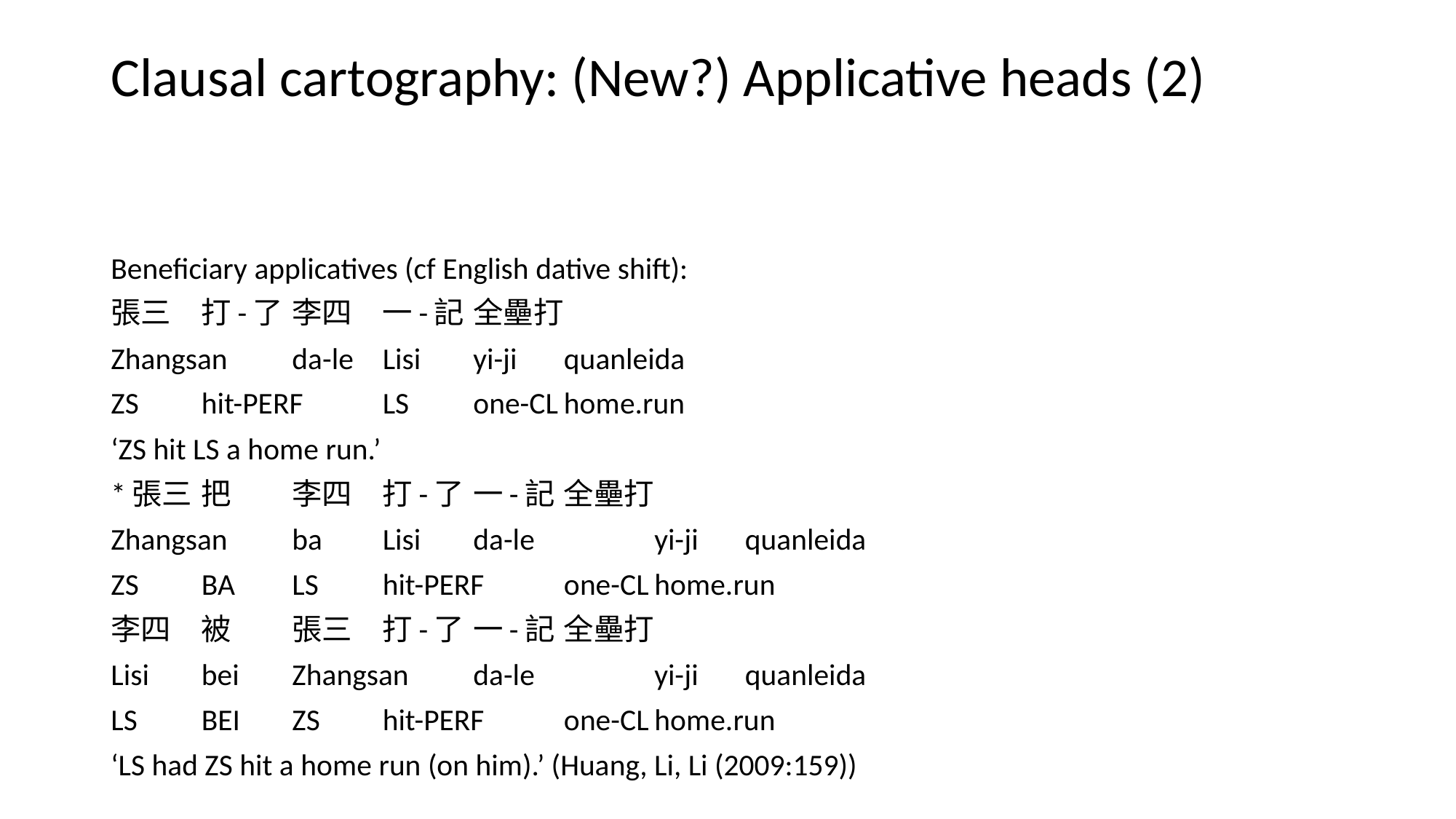

# Clausal cartography: (New?) Applicative heads (2)
Beneficiary applicatives (cf English dative shift):
張三		打-了		李四	一-記	全壘打
Zhangsan	da-le		Lisi	yi-ji	quanleida
ZS		hit-PERF	LS	one-CL	home.run
‘ZS hit LS a home run.’
*張三		把	李四	打-了		一-記	全壘打
Zhangsan	ba	Lisi	da-le		yi-ji	quanleida
ZS		BA	LS	hit-PERF	one-CL	home.run
李四	被	張三		打-了		一-記	全壘打
Lisi	bei	Zhangsan	da-le		yi-ji	quanleida
LS	BEI	ZS		hit-PERF	one-CL	home.run
‘LS had ZS hit a home run (on him).’ (Huang, Li, Li (2009:159))